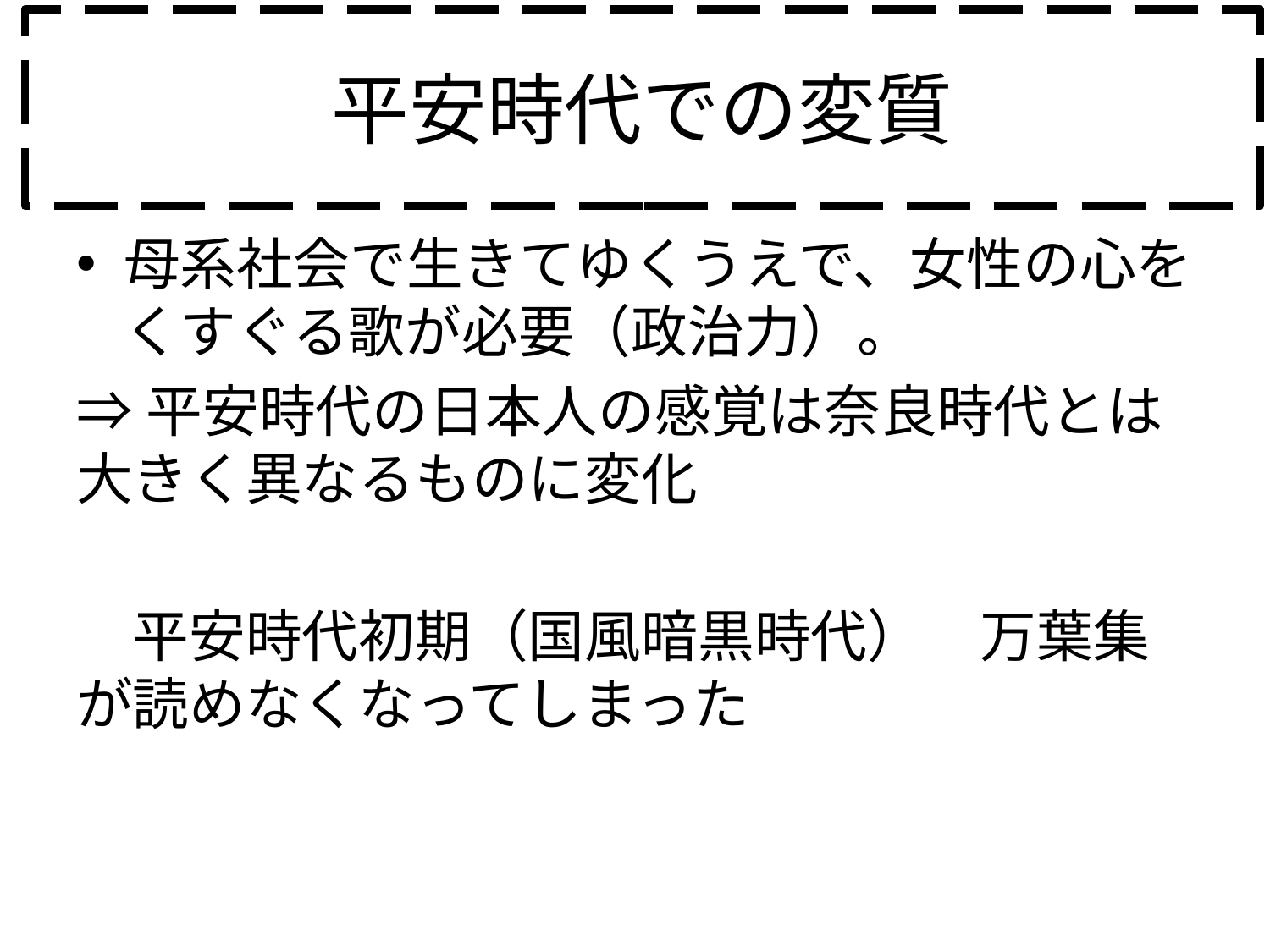

# 平安時代での変質
母系社会で生きてゆくうえで、女性の心をくすぐる歌が必要（政治力）。
⇒平安時代の日本人の感覚は奈良時代とは大きく異なるものに変化

　平安時代初期（国風暗黒時代）　万葉集が読めなくなってしまった